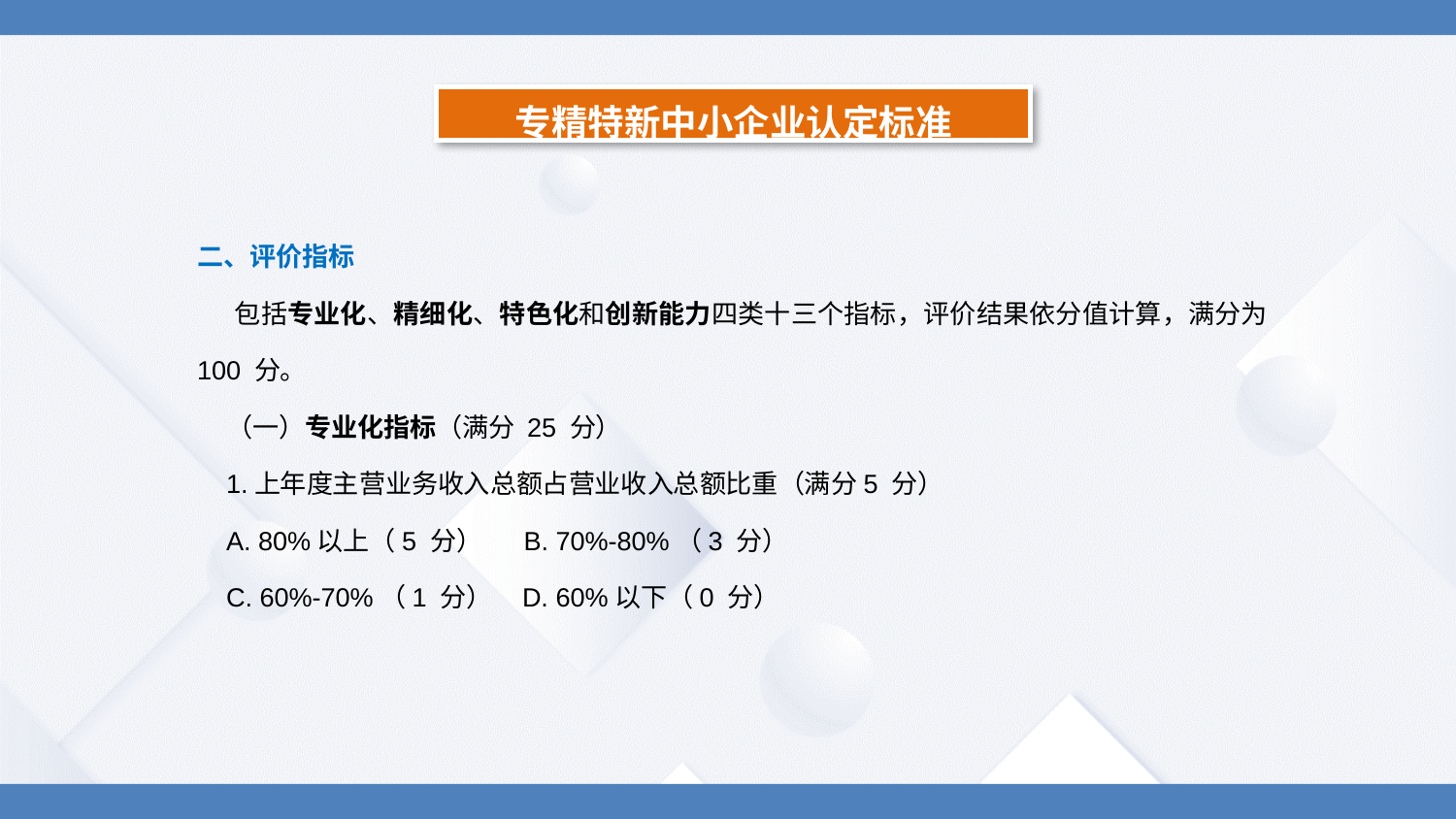

专精特新中小企业认定标准

二、评价指标
     包括专业化、精细化、特色化和创新能力四类十三个指标，评价结果依分值计算，满分为 100 分。
    （一）专业化指标（满分 25 分）
    1.上年度主营业务收入总额占营业收入总额比重（满分5 分）
    A. 80%以上（5 分）      B. 70%-80%（3 分）
    C. 60%-70%（1 分）    D. 60%以下（0 分）